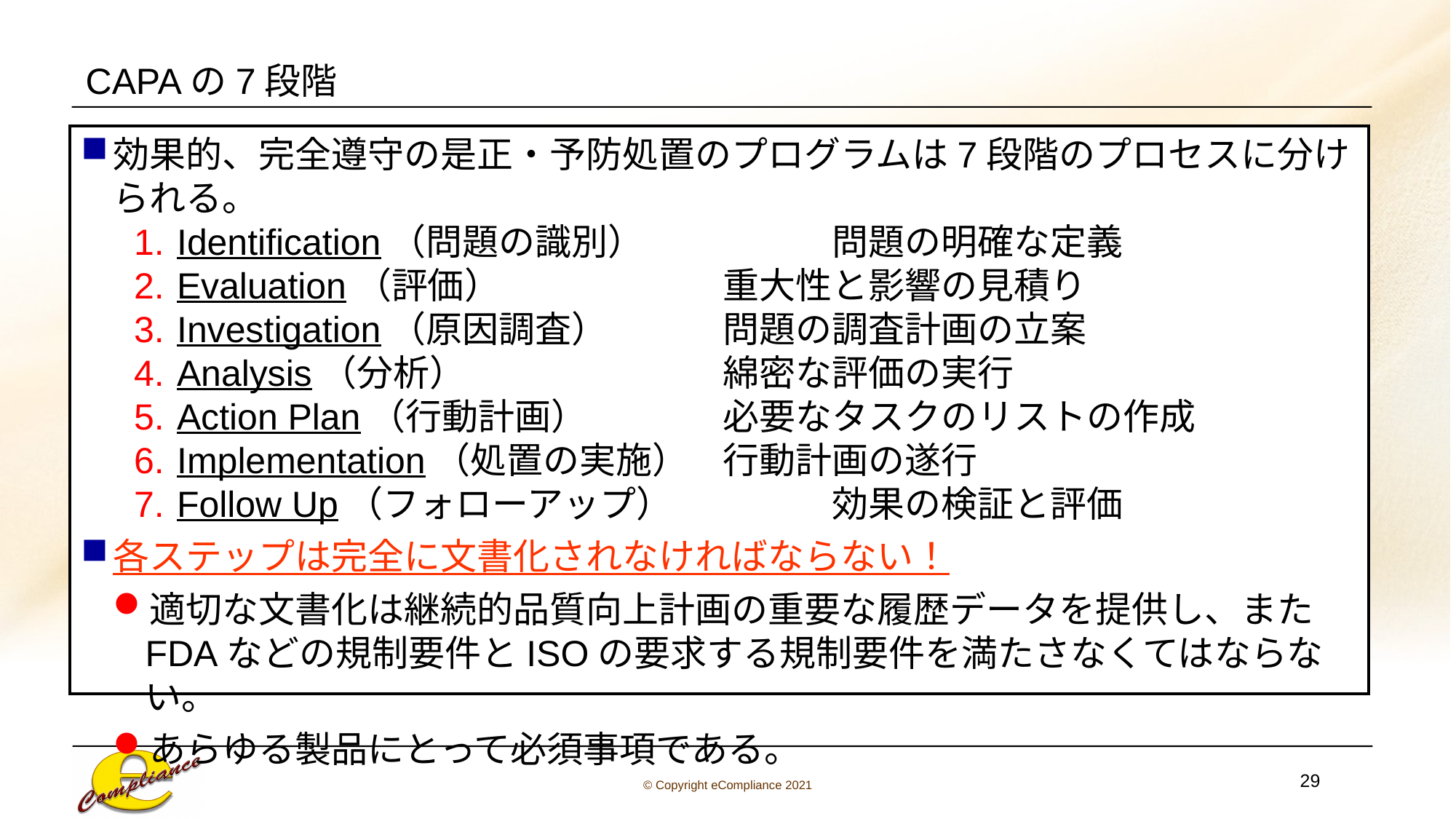

# CAPAの7段階
効果的、完全遵守の是正・予防処置のプログラムは7段階のプロセスに分けられる。
Identification（問題の識別）		問題の明確な定義
Evaluation（評価）			重大性と影響の見積り
Investigation（原因調査）		問題の調査計画の立案
Analysis（分析）			綿密な評価の実行
Action Plan（行動計画）		必要なタスクのリストの作成
Implementation（処置の実施）	行動計画の遂行
Follow Up（フォローアップ）		効果の検証と評価
各ステップは完全に文書化されなければならない！
適切な文書化は継続的品質向上計画の重要な履歴データを提供し、またFDAなどの規制要件とISOの要求する規制要件を満たさなくてはならない。
あらゆる製品にとって必須事項である。